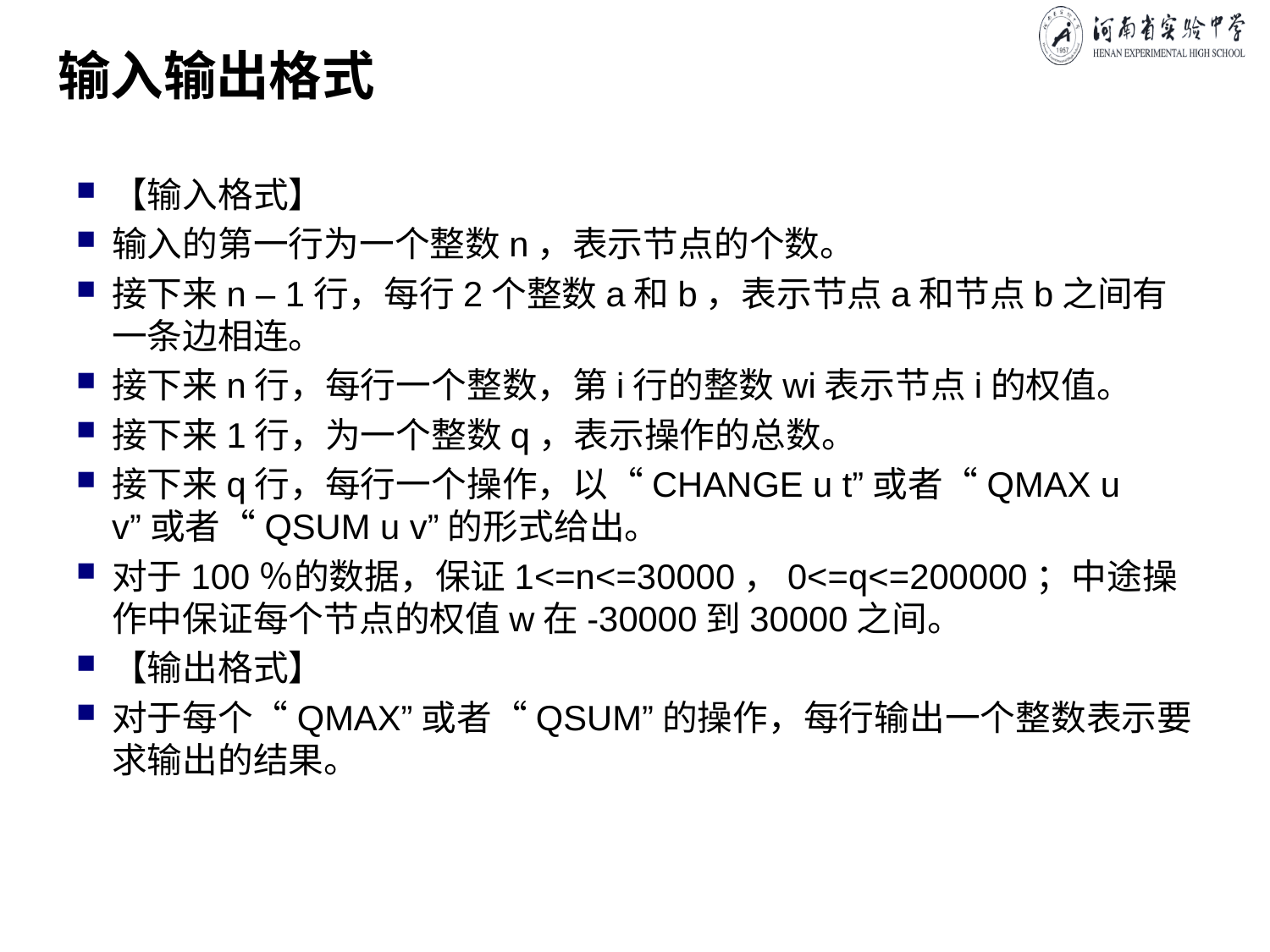

# 输入输出格式
【输入格式】
输入的第一行为一个整数n，表示节点的个数。
接下来n – 1行，每行2个整数a和b，表示节点a和节点b之间有一条边相连。
接下来n行，每行一个整数，第i行的整数wi表示节点i的权值。
接下来1行，为一个整数q，表示操作的总数。
接下来q行，每行一个操作，以“CHANGE u t”或者“QMAX u v”或者“QSUM u v”的形式给出。
对于100％的数据，保证1<=n<=30000，0<=q<=200000；中途操作中保证每个节点的权值w在-30000到30000之间。
【输出格式】
对于每个“QMAX”或者“QSUM”的操作，每行输出一个整数表示要求输出的结果。